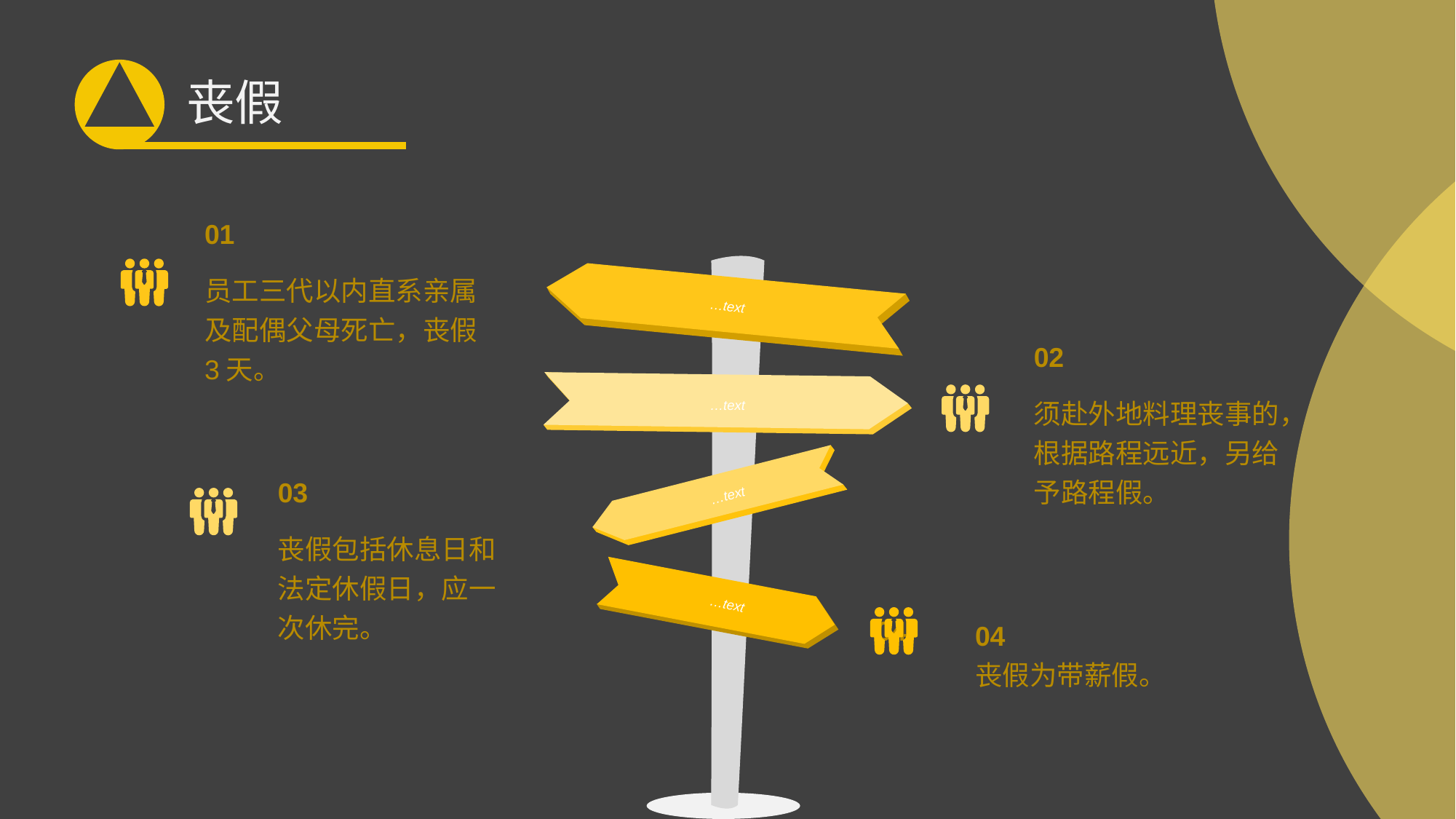

丧假

01
员工三代以内直系亲属及配偶父母死亡，丧假3天。

…text
…text
…text
…text

02
须赴外地料理丧事的，根据路程远近，另给予路程假。

03
丧假包括休息日和法定休假日，应一次休完。

04
04
丧假为带薪假。